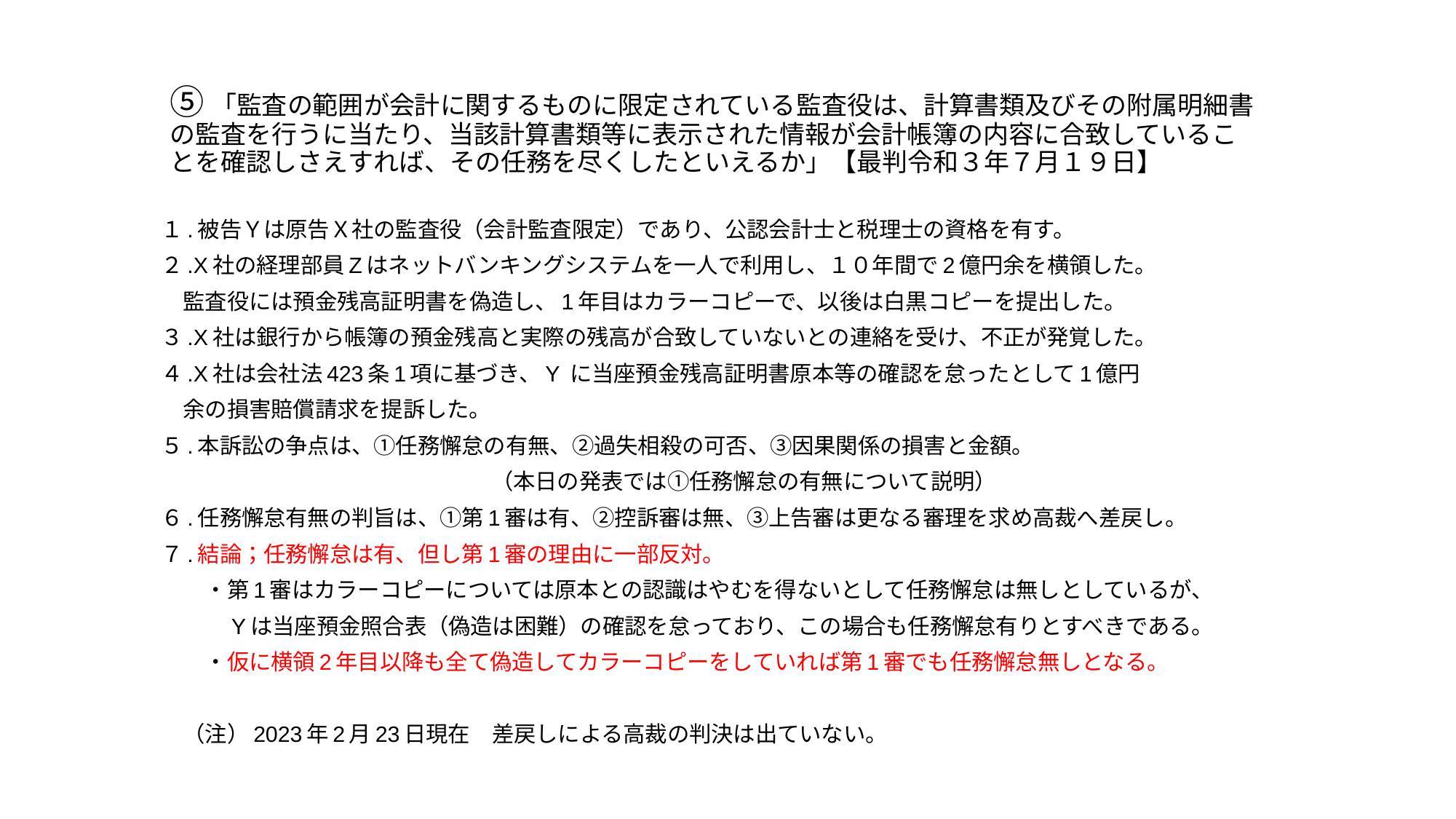

# ⑤「監査の範囲が会計に関するものに限定されている監査役は、計算書類及びその附属明細書の監査を行うに当たり、当該計算書類等に表示された情報が会計帳簿の内容に合致していることを確認しさえすれば、その任務を尽くしたといえるか」【最判令和３年７月１９日】
１.被告Ｙは原告Ｘ社の監査役（会計監査限定）であり、公認会計士と税理士の資格を有す。
２.X社の経理部員Zはネットバンキングシステムを一人で利用し、１０年間で2億円余を横領した。
　監査役には預金残高証明書を偽造し、1年目はカラーコピーで、以後は白黒コピーを提出した。
３.X社は銀行から帳簿の預金残高と実際の残高が合致していないとの連絡を受け、不正が発覚した。
４.X社は会社法423条1項に基づき、Y に当座預金残高証明書原本等の確認を怠ったとして1億円
　余の損害賠償請求を提訴した。
５.本訴訟の争点は、①任務懈怠の有無、②過失相殺の可否、③因果関係の損害と金額。
　　　　　　　　　　　　　　　（本日の発表では①任務懈怠の有無について説明）
６.任務懈怠有無の判旨は、①第1審は有、②控訴審は無、③上告審は更なる審理を求め高裁へ差戻し。
７.結論；任務懈怠は有、但し第1審の理由に一部反対。
　　・第1審はカラーコピーについては原本との認識はやむを得ないとして任務懈怠は無しとしているが、
　　　Yは当座預金照合表（偽造は困難）の確認を怠っており、この場合も任務懈怠有りとすべきである。
　　・仮に横領2年目以降も全て偽造してカラーコピーをしていれば第1審でも任務懈怠無しとなる。

　（注）2023年2月23日現在　差戻しによる高裁の判決は出ていない。